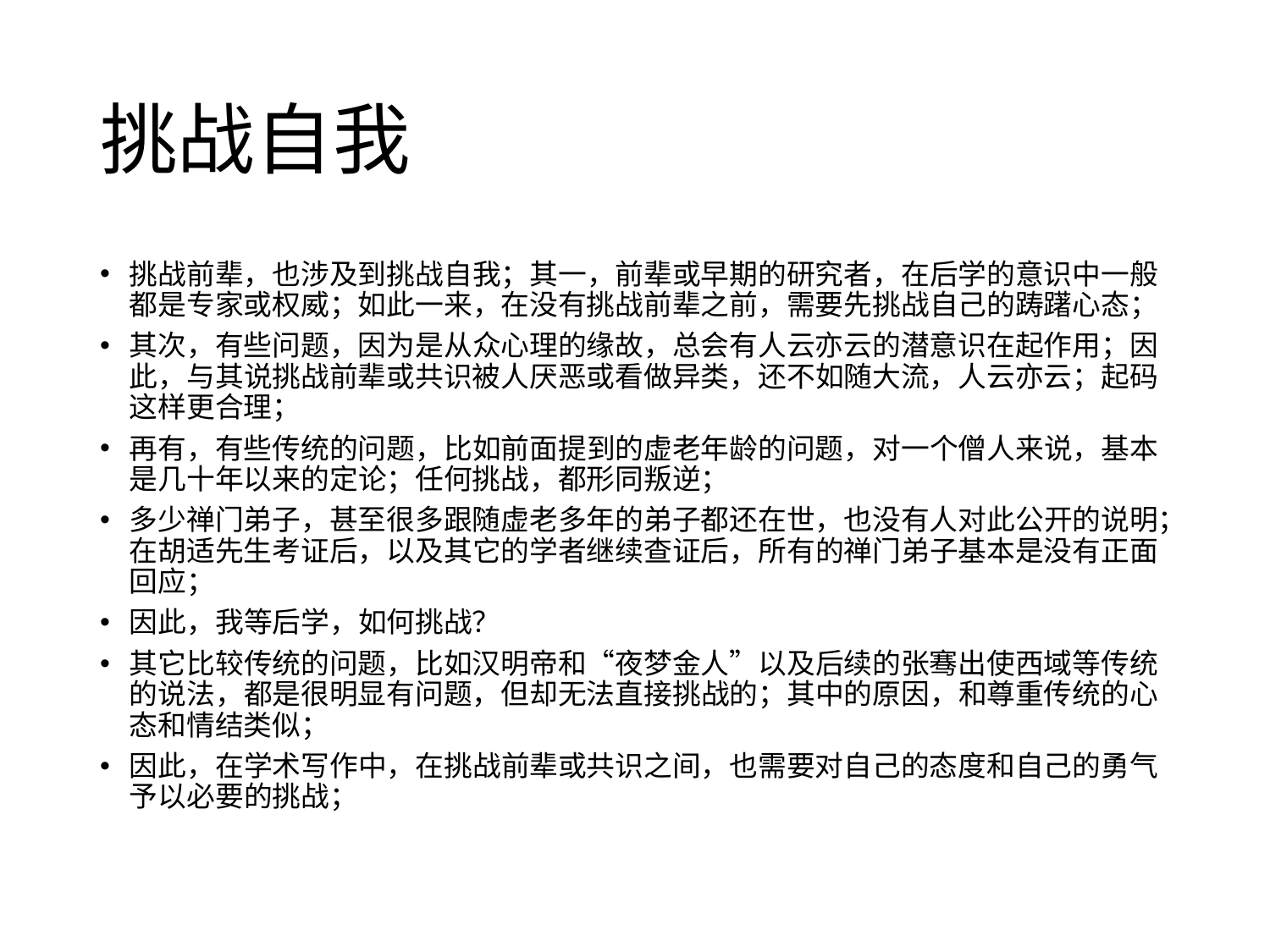

# 挑战自我
挑战前辈，也涉及到挑战自我；其一，前辈或早期的研究者，在后学的意识中一般都是专家或权威；如此一来，在没有挑战前辈之前，需要先挑战自己的踌躇心态；
其次，有些问题，因为是从众心理的缘故，总会有人云亦云的潜意识在起作用；因此，与其说挑战前辈或共识被人厌恶或看做异类，还不如随大流，人云亦云；起码这样更合理；
再有，有些传统的问题，比如前面提到的虚老年龄的问题，对一个僧人来说，基本是几十年以来的定论；任何挑战，都形同叛逆；
多少禅门弟子，甚至很多跟随虚老多年的弟子都还在世，也没有人对此公开的说明；在胡适先生考证后，以及其它的学者继续查证后，所有的禅门弟子基本是没有正面回应；
因此，我等后学，如何挑战？
其它比较传统的问题，比如汉明帝和“夜梦金人”以及后续的张骞出使西域等传统的说法，都是很明显有问题，但却无法直接挑战的；其中的原因，和尊重传统的心态和情结类似；
因此，在学术写作中，在挑战前辈或共识之间，也需要对自己的态度和自己的勇气予以必要的挑战；